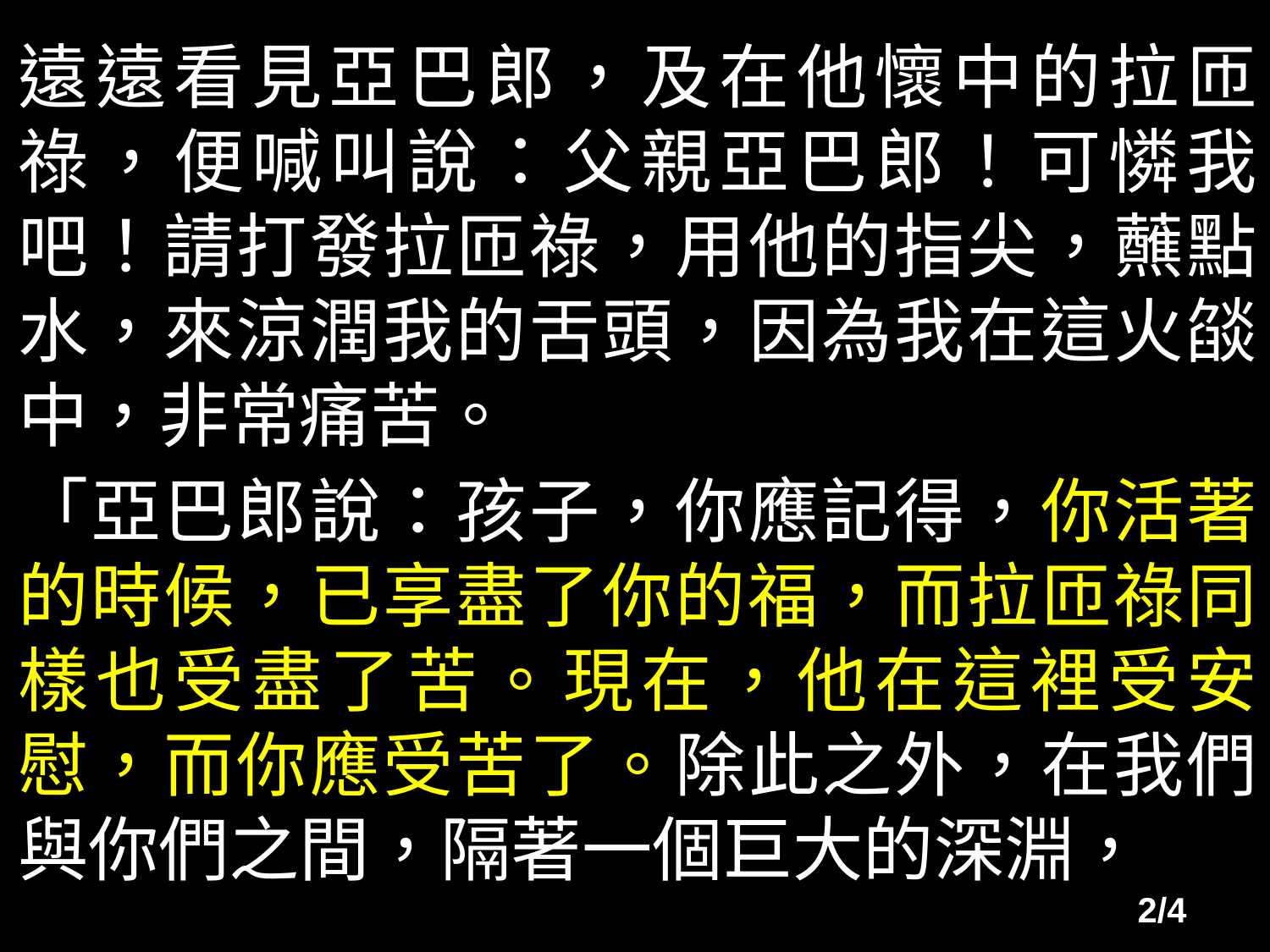

遠遠看見亞巴郎，及在他懷中的拉匝祿，便喊叫說：父親亞巴郎！可憐我吧！請打發拉匝祿，用他的指尖，蘸點水，來涼潤我的舌頭，因為我在這火燄中，非常痛苦。
「亞巴郎說：孩子，你應記得，你活著的時候，已享盡了你的福，而拉匝祿同樣也受盡了苦。現在，他在這裡受安慰，而你應受苦了。除此之外，在我們與你們之間，隔著一個巨大的深淵，
2/4